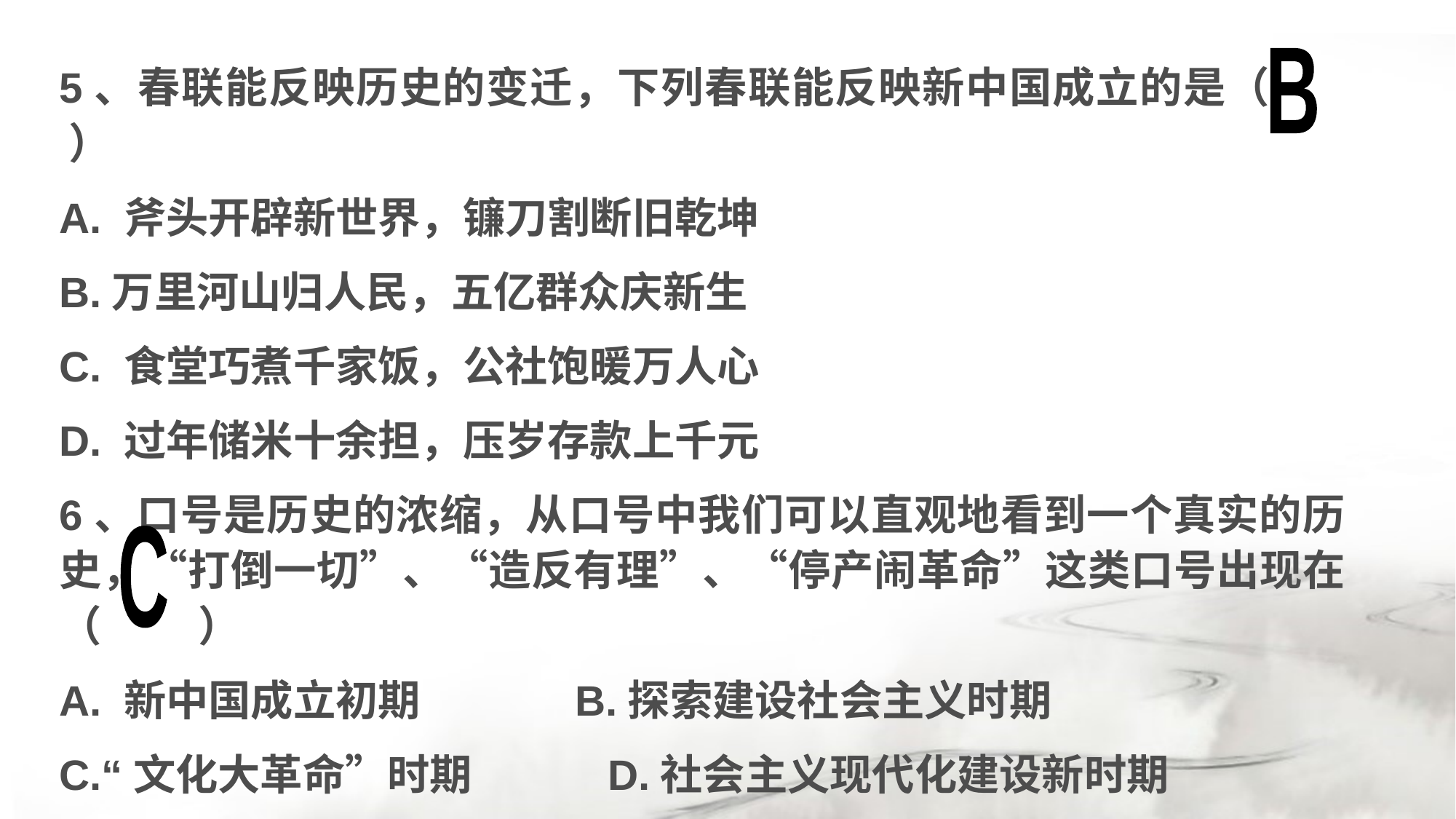

#
B
5、春联能反映历史的变迁，下列春联能反映新中国成立的是（         ）
A. 斧头开辟新世界，镰刀割断旧乾坤
B.万里河山归人民，五亿群众庆新生
C. 食堂巧煮千家饭，公社饱暖万人心
D. 过年储米十余担，压岁存款上千元
6、口号是历史的浓缩，从口号中我们可以直观地看到一个真实的历史，“打倒一切”、“造反有理”、“停产闹革命”这类口号出现在（          ）
A. 新中国成立初期               B.探索建设社会主义时期
C.“文化大革命”时期             D.社会主义现代化建设新时期
C